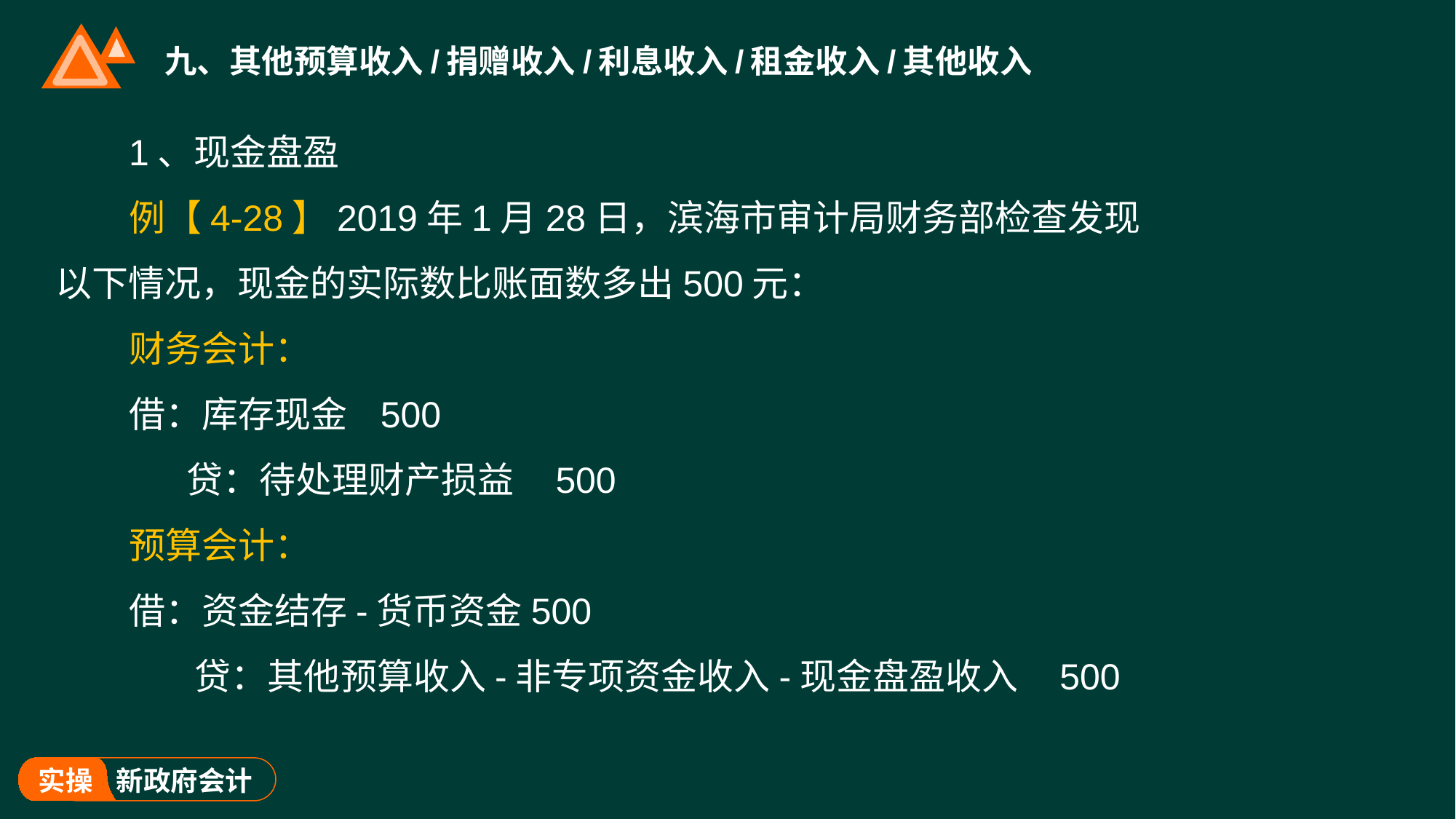

# 九、其他预算收入/捐赠收入/利息收入/租金收入/其他收入
1、现金盘盈
例【4-28】2019年1月28日，滨海市审计局财务部检查发现以下情况，现金的实际数比账面数多出500元：
财务会计：
借：库存现金   500
      贷：待处理财产损益    500
预算会计：
借：资金结存-货币资金500
       贷：其他预算收入-非专项资金收入-现金盘盈收入    500